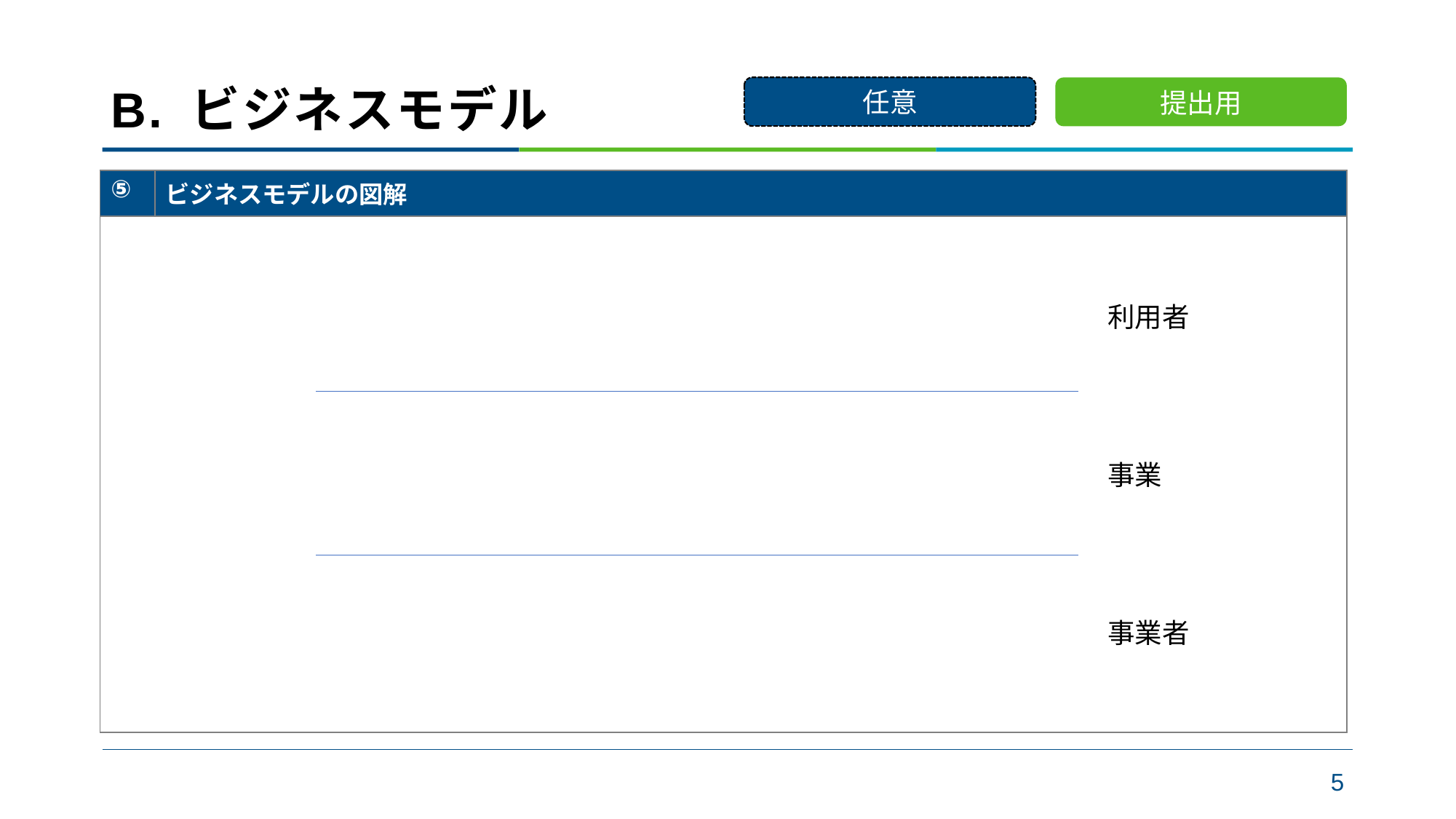

# B. ビジネスモデル
任意
提出用
| ⑤ | ビジネスモデルの図解 |
| --- | --- |
|  |  |
利用者
事業
事業者
5